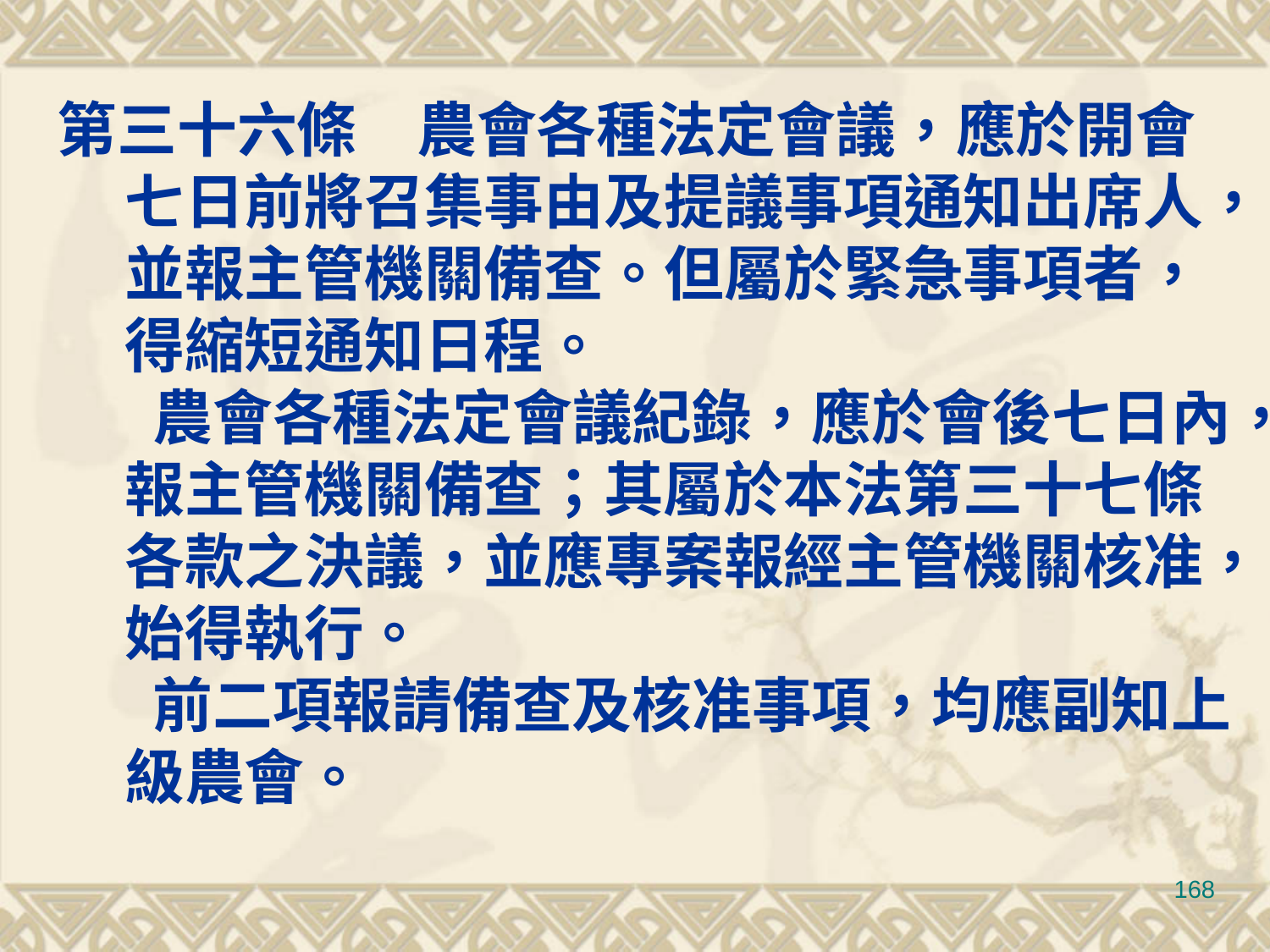

第三十六條　農會各種法定會議，應於開會七日前將召集事由及提議事項通知出席人，並報主管機關備查。但屬於緊急事項者，得縮短通知日程。
      農會各種法定會議紀錄，應於會後七日內，報主管機關備查；其屬於本法第三十七條各款之決議，並應專案報經主管機關核准，始得執行。
      前二項報請備查及核准事項，均應副知上級農會。
168